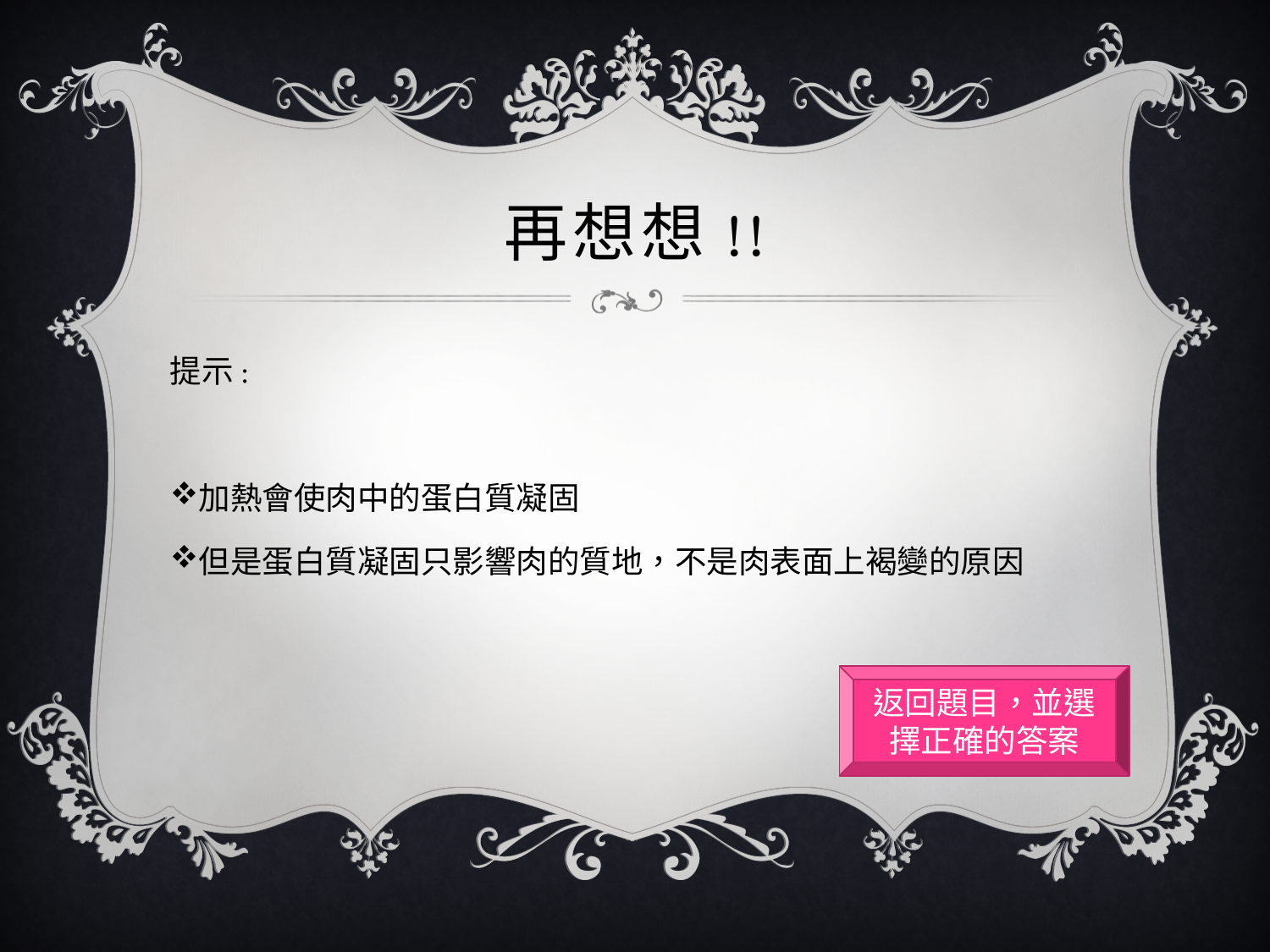

# 再想想!!
提示:

加熱會使肉中的蛋白質凝固
但是蛋白質凝固只影響肉的質地，不是肉表面上褐變的原因
返回題目，並選擇正確的答案